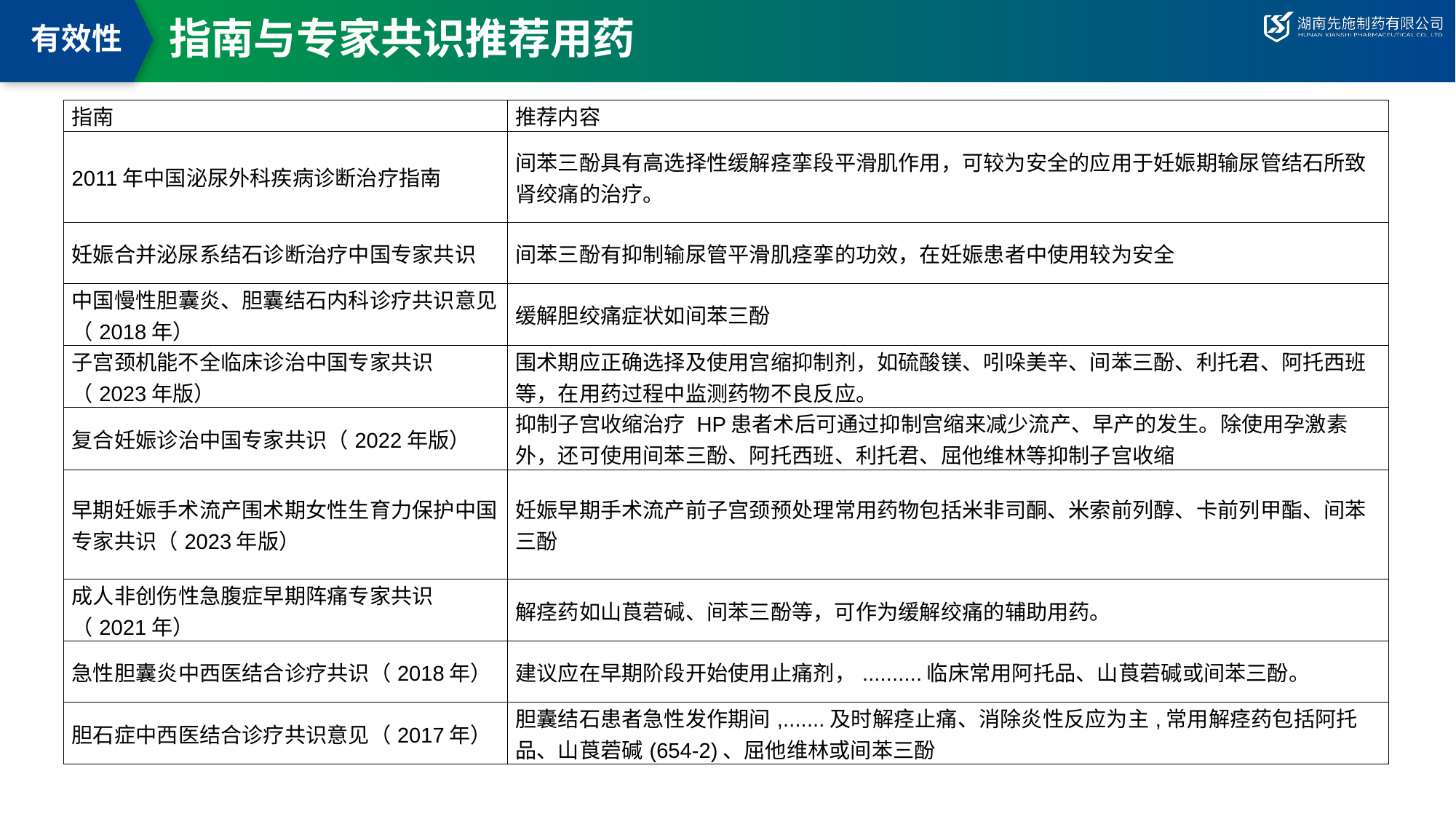

# 指南与专家共识推荐用药
有效性
| 指南 | 推荐内容 |
| --- | --- |
| 2011年中国泌尿外科疾病诊断治疗指南 | 间苯三酚具有高选择性缓解痉挛段平滑肌作用，可较为安全的应用于妊娠期输尿管结石所致肾绞痛的治疗。 |
| 妊娠合并泌尿系结石诊断治疗中国专家共识 | 间苯三酚有抑制输尿管平滑肌痉挛的功效，在妊娠患者中使用较为安全 |
| 中国慢性胆囊炎、胆囊结石内科诊疗共识意见（2018年） | 缓解胆绞痛症状如间苯三酚 |
| 子宫颈机能不全临床诊治中国专家共识（2023年版） | 围术期应正确选择及使用宫缩抑制剂，如硫酸镁、吲哚美辛、间苯三酚、利托君、阿托西班等，在用药过程中监测药物不良反应。 |
| 复合妊娠诊治中国专家共识（2022年版） | 抑制子宫收缩治疗 HP患者术后可通过抑制宫缩来减少流产、早产的发生。除使用孕激素外，还可使用间苯三酚、阿托西班、利托君、屈他维林等抑制子宫收缩 |
| 早期妊娠手术流产围术期女性生育力保护中国专家共识（2023年版） | 妊娠早期手术流产前子宫颈预处理常用药物包括米非司酮、米索前列醇、卡前列甲酯、间苯三酚 |
| 成人非创伤性急腹症早期阵痛专家共识（2021年） | 解痉药如山莨菪碱、间苯三酚等，可作为缓解绞痛的辅助用药。 |
| 急性胆囊炎中西医结合诊疗共识（2018年） | 建议应在早期阶段开始使用止痛剂，..........临床常用阿托品、山莨菪碱或间苯三酚。 |
| 胆石症中西医结合诊疗共识意见（2017年） | 胆囊结石患者急性发作期间,.......及时解痉止痛、消除炎性反应为主,常用解痉药包括阿托品、山莨菪碱(654-2)、屈他维林或间苯三酚 |